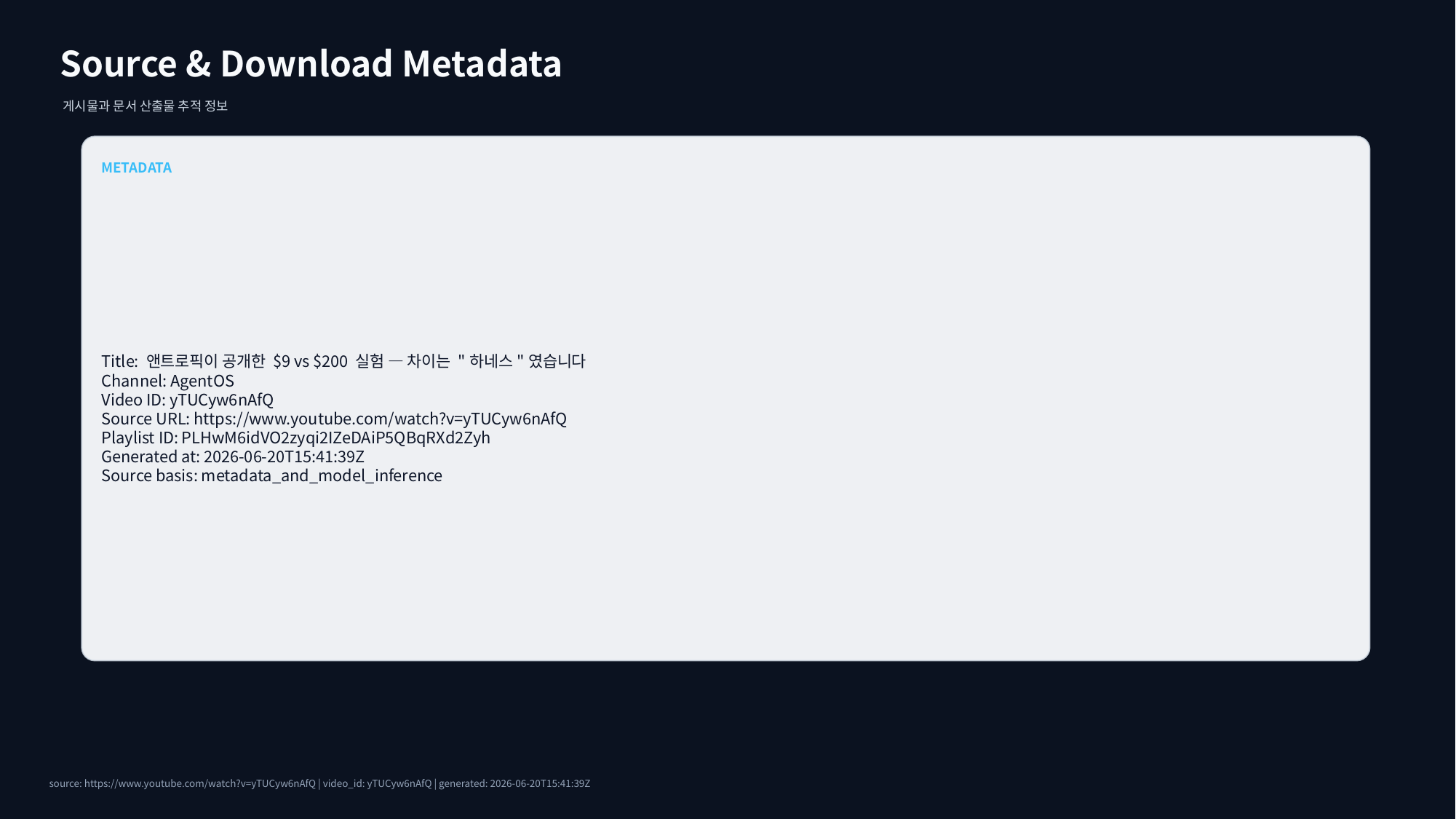

Source & Download Metadata
게시물과 문서 산출물 추적 정보

METADATA
Title: 앤트로픽이 공개한 $9 vs $200 실험 — 차이는 "하네스"였습니다
Channel: AgentOS
Video ID: yTUCyw6nAfQ
Source URL: https://www.youtube.com/watch?v=yTUCyw6nAfQ
Playlist ID: PLHwM6idVO2zyqi2IZeDAiP5QBqRXd2Zyh
Generated at: 2026-06-20T15:41:39Z
Source basis: metadata_and_model_inference
source: https://www.youtube.com/watch?v=yTUCyw6nAfQ | video_id: yTUCyw6nAfQ | generated: 2026-06-20T15:41:39Z